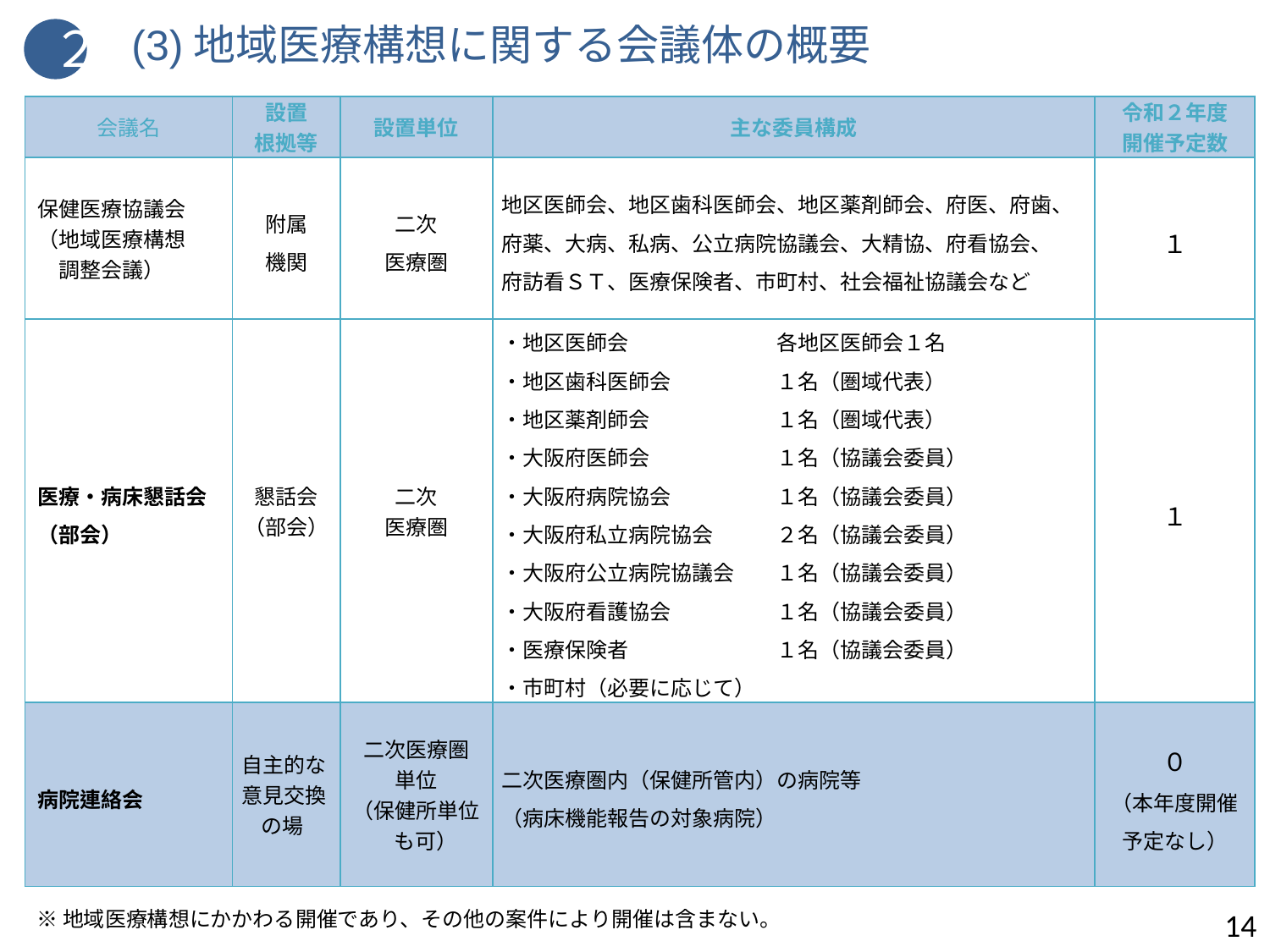

２　(3)地域医療構想に関する会議体の概要
２

| 会議名 | 設置 根拠等 | 設置単位 | 主な委員構成 | 令和２年度 開催予定数 |
| --- | --- | --- | --- | --- |
| 保健医療協議会 （地域医療構想 　調整会議） | 附属 機関 | 二次 医療圏 | 地区医師会、地区歯科医師会、地区薬剤師会、府医、府歯、府薬、大病、私病、公立病院協議会、大精協、府看協会、 府訪看ＳＴ、医療保険者、市町村、社会福祉協議会など | １ |
| 医療・病床懇話会（部会） | 懇話会 （部会） | 二次 医療圏 | ・地区医師会　　　　　　　各地区医師会１名 ・地区歯科医師会　　　　　１名（圏域代表） ・地区薬剤師会　　　　　　１名（圏域代表） ・大阪府医師会　　　　　　１名（協議会委員） ・大阪府病院協会　　　　　１名（協議会委員） ・大阪府私立病院協会　　　２名（協議会委員） ・大阪府公立病院協議会　　１名（協議会委員） ・大阪府看護協会　　　　　１名（協議会委員） ・医療保険者　　　　　　　１名（協議会委員） ・市町村（必要に応じて） | １ |
| 病院連絡会 | 自主的な 意見交換の場 | 二次医療圏 単位 （保健所単位も可） | 二次医療圏内（保健所管内）の病院等 （病床機能報告の対象病院） | ０ （本年度開催予定なし） |

※地域医療構想にかかわる開催であり、その他の案件により開催は含まない。
14